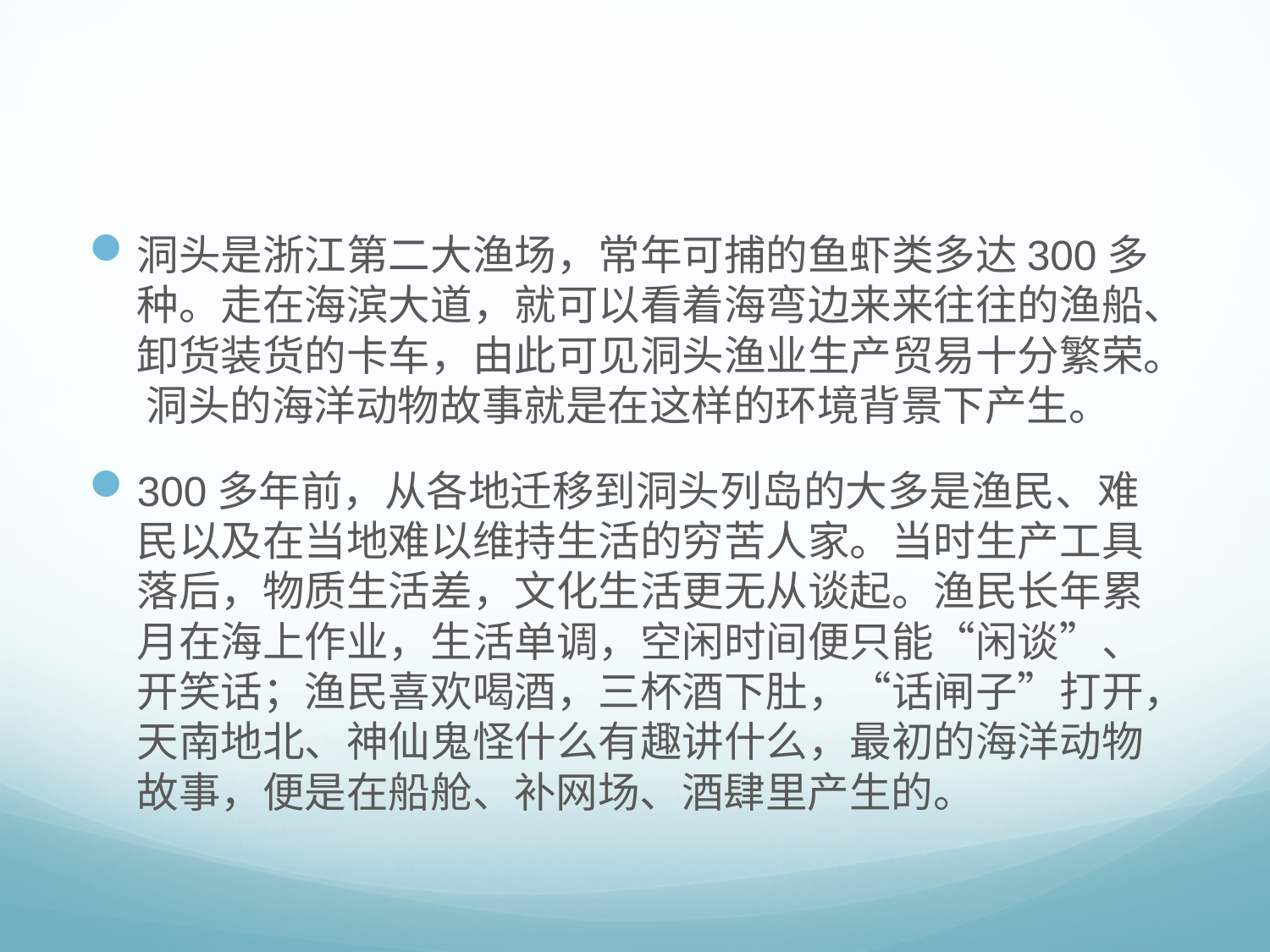

#
洞头是浙江第二大渔场，常年可捕的鱼虾类多达300多种。走在海滨大道，就可以看着海弯边来来往往的渔船、卸货装货的卡车，由此可见洞头渔业生产贸易十分繁荣。 洞头的海洋动物故事就是在这样的环境背景下产生。
300多年前，从各地迁移到洞头列岛的大多是渔民、难民以及在当地难以维持生活的穷苦人家。当时生产工具落后，物质生活差，文化生活更无从谈起。渔民长年累月在海上作业，生活单调，空闲时间便只能“闲谈”、开笑话；渔民喜欢喝酒，三杯酒下肚，“话闸子”打开，天南地北、神仙鬼怪什么有趣讲什么，最初的海洋动物故事，便是在船舱、补网场、酒肆里产生的。